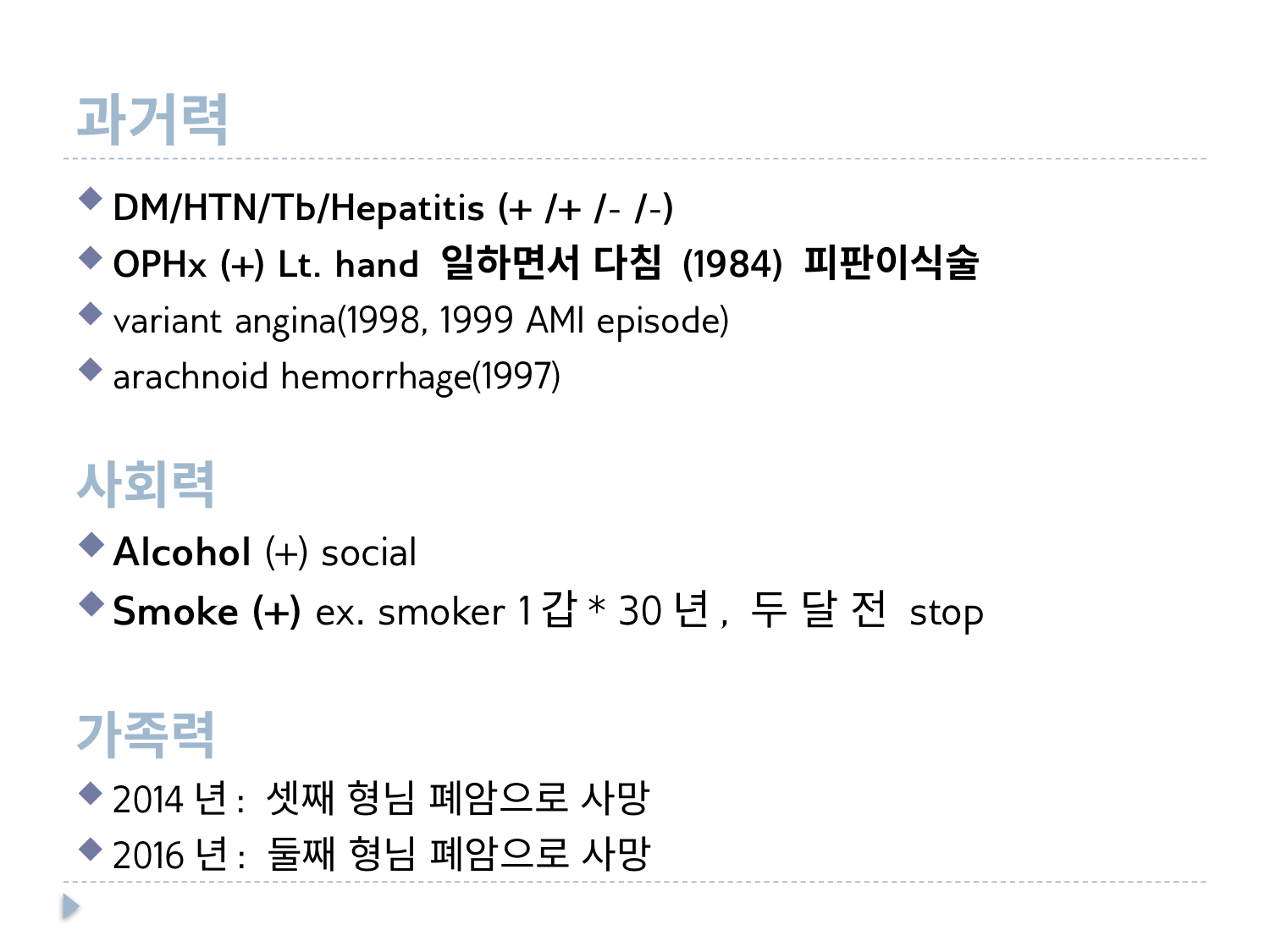

# 과거력
DM/HTN/Tb/Hepatitis (+ /+ /- /-)
OPHx (+) Lt. hand 일하면서 다침 (1984) 피판이식술
variant angina(1998, 1999 AMI episode)
arachnoid hemorrhage(1997)
사회력
Alcohol (+) social
Smoke (+) ex. smoker 1갑* 30년, 두 달 전 stop

가족력
2014년: 셋째 형님 폐암으로 사망
2016년: 둘째 형님 폐암으로 사망